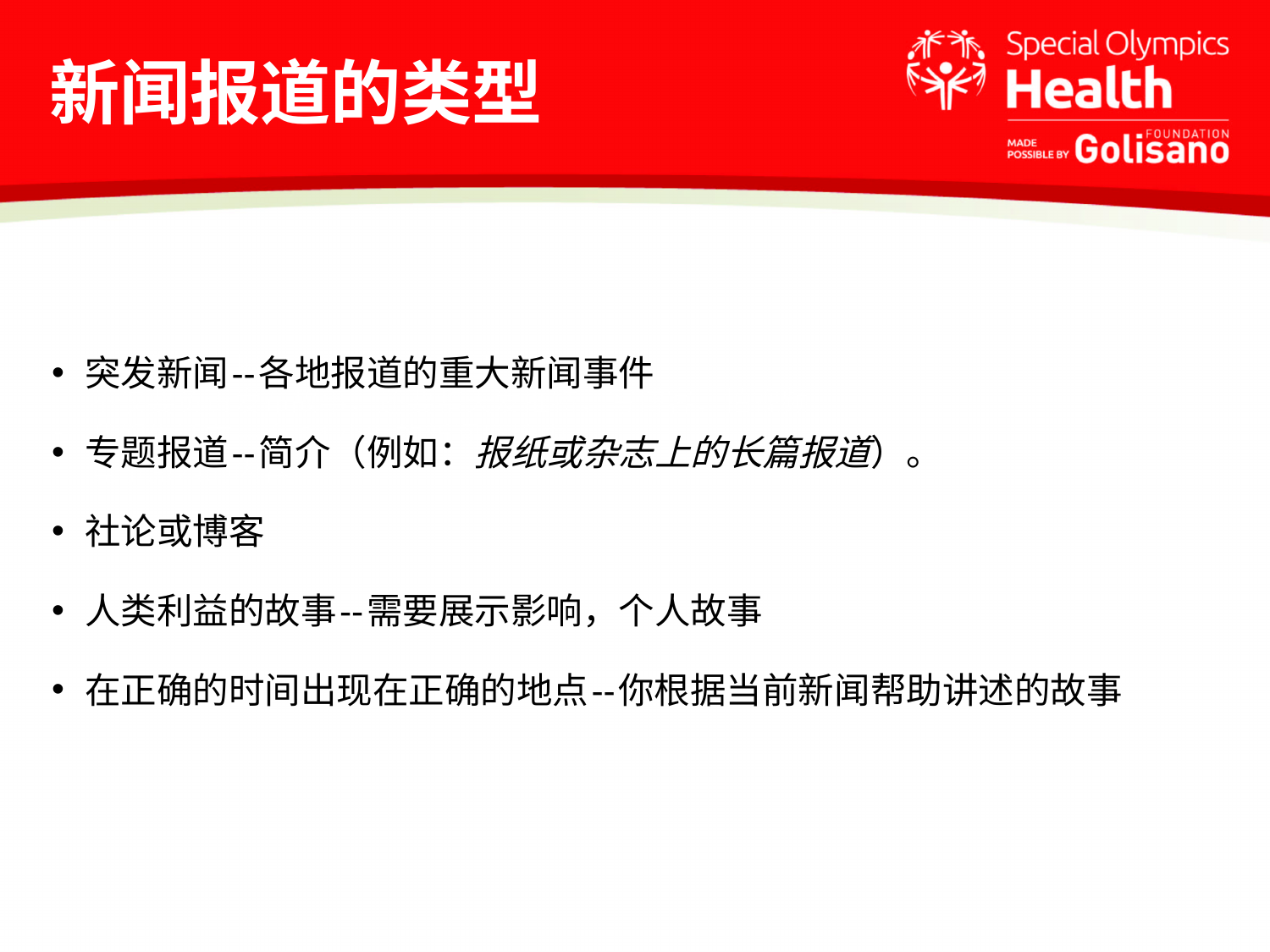

# 新闻报道的类型
突发新闻--各地报道的重大新闻事件
专题报道--简介（例如：报纸或杂志上的长篇报道）。
社论或博客
人类利益的故事--需要展示影响，个人故事
在正确的时间出现在正确的地点--你根据当前新闻帮助讲述的故事

记者们正在报道一个以上的项目
不仅要负责发布故事，还要整天发推特，写博客，拍视频
我们生活在一个24小时的新闻环境中
竞争激烈的内容